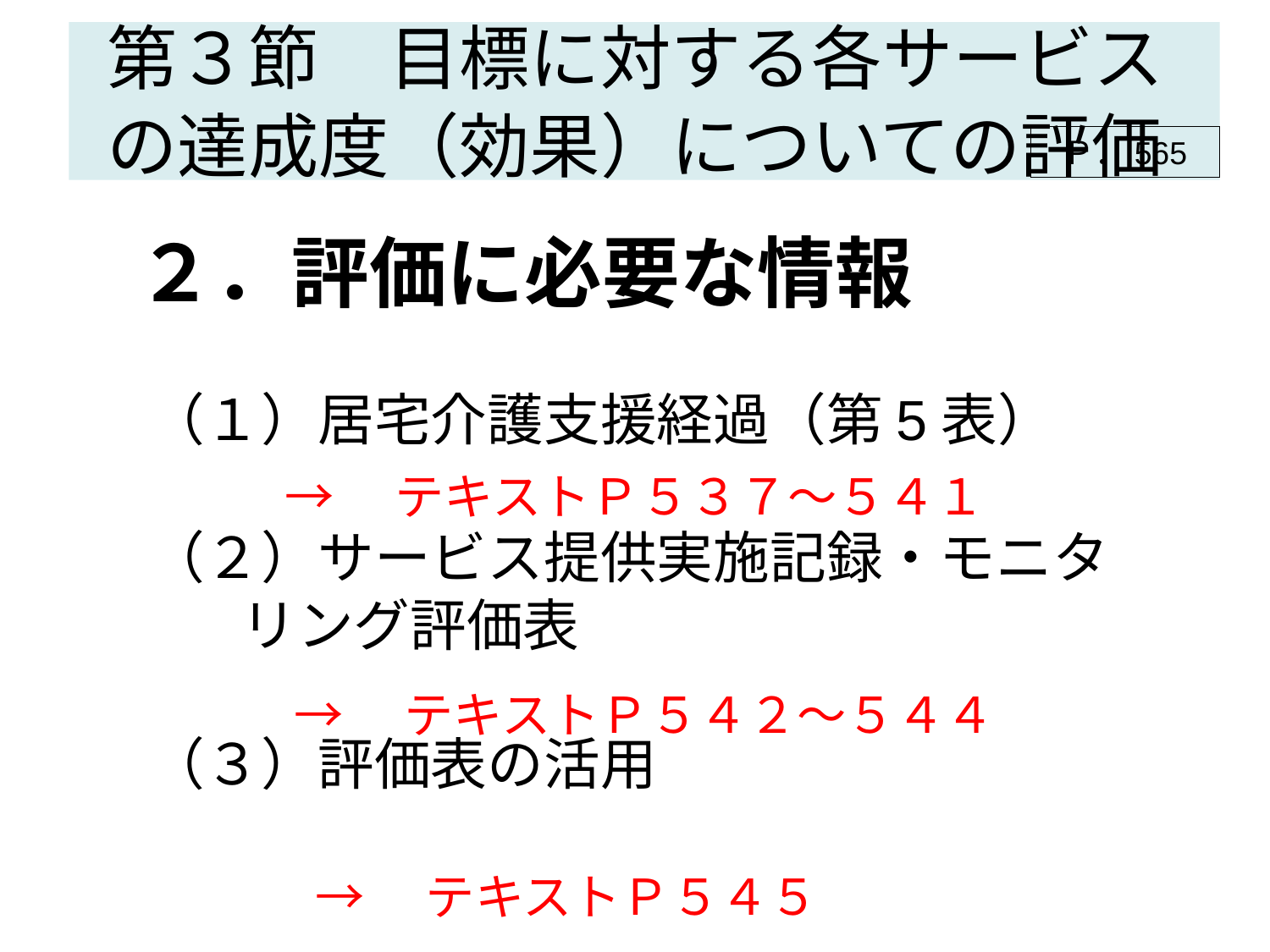

第３節　目標に対する各サービスの達成度（効果）についての評価
Ｐ．565
# ２．評価に必要な情報
（１）居宅介護支援経過（第5表）
（２）サービス提供実施記録・モニタリング評価表
（３）評価表の活用
→　テキストＰ５３７～５４１
→　テキストＰ５４２～５４４
→　テキストＰ５４５